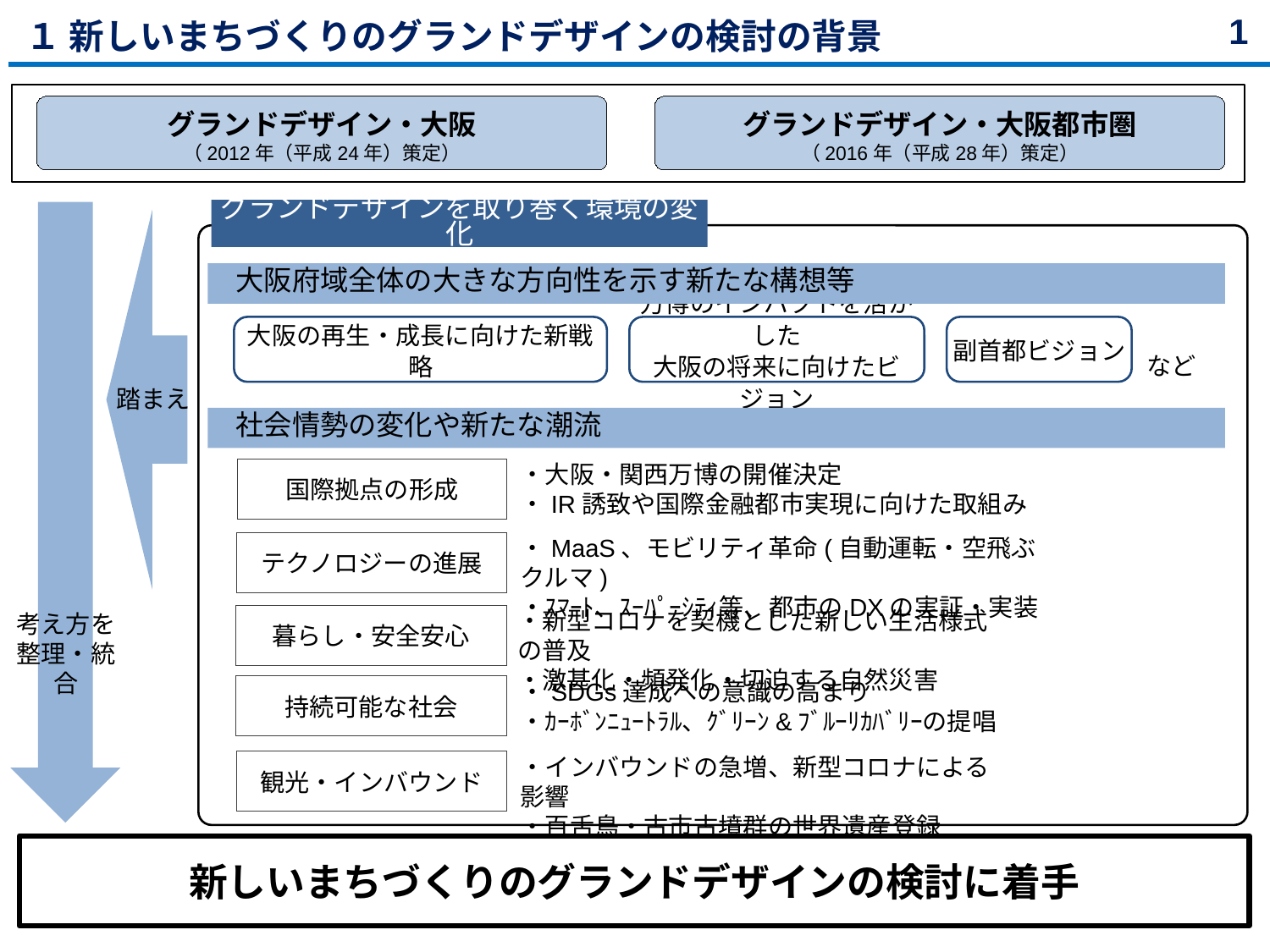

１ 新しいまちづくりのグランドデザインの検討の背景
 1

グランドデザイン・大阪
（2012年（平成24年）策定）
グランドデザイン・大阪都市圏
（2016年（平成28年）策定）
グランドデザインを取り巻く環境の変化

　大阪府域全体の大きな方向性を示す新たな構想等
大阪の再生・成長に向けた新戦略
万博のインパクトを活かした
大阪の将来に向けたビジョン
副首都ビジョン
など

踏まえ
　社会情勢の変化や新たな潮流

国際拠点の形成
・大阪・関西万博の開催決定
・IR誘致や国際金融都市実現に向けた取組み

テクノロジーの進展
・MaaS、モビリティ革命(自動運転・空飛ぶクルマ)
・ｽﾏｰﾄ、ｽｰﾊﾟｰｼﾃｨ等、都市のDXの実証・実装
暮らし・安全安心
・新型コロナを契機とした新しい生活様式の普及
・激甚化・頻発化・切迫する自然災害
考え方を
整理・統合
持続可能な社会
・SDGs達成への意識の高まり
・ｶｰﾎﾞﾝﾆｭｰﾄﾗﾙ、ｸﾞﾘｰﾝ&ﾌﾞﾙｰﾘｶﾊﾞﾘｰの提唱
観光・インバウンド
・インバウンドの急増、新型コロナによる影響
・百舌鳥・古市古墳群の世界遺産登録
新しいまちづくりのグランドデザインの検討に着手